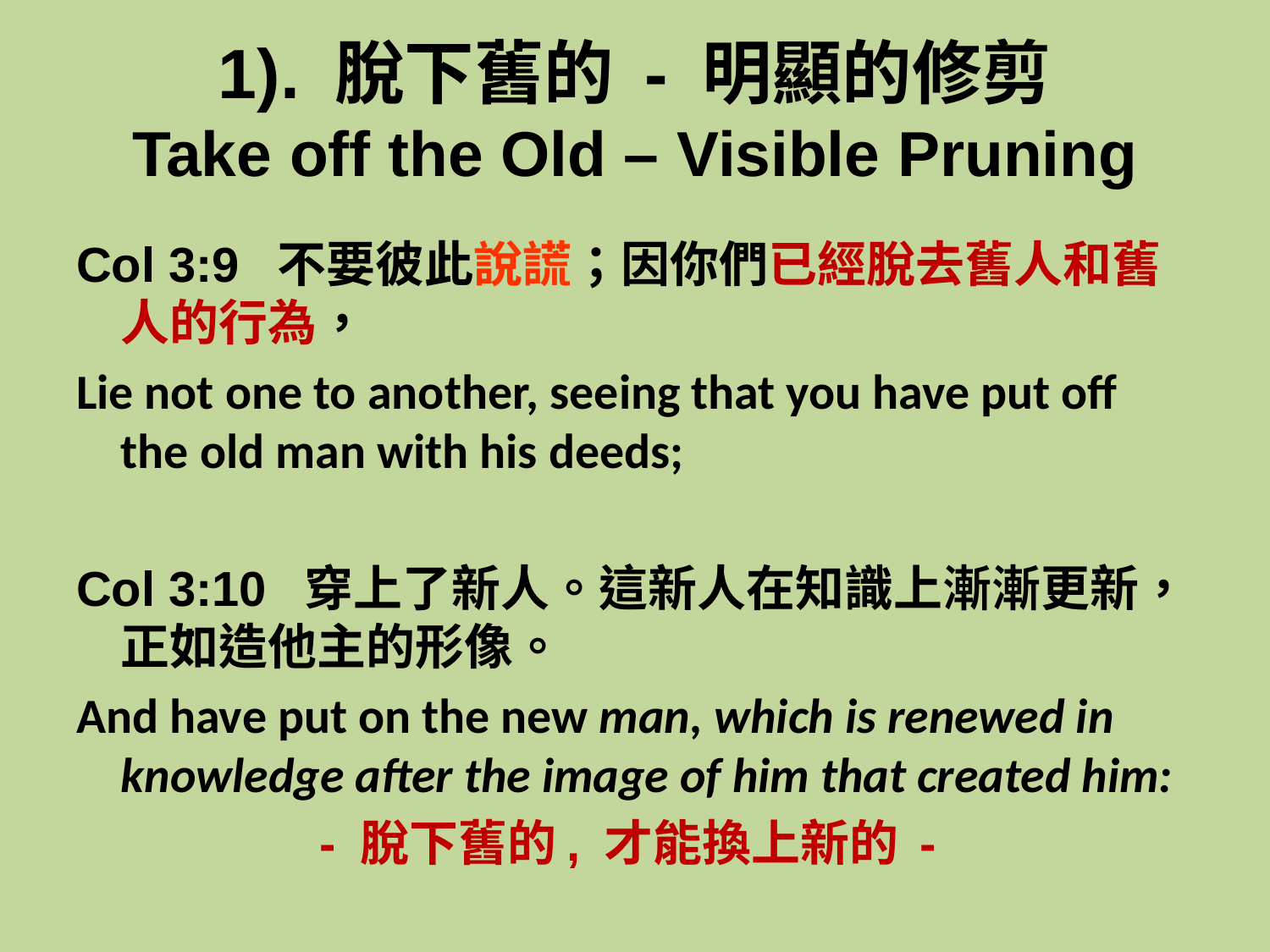

# 1). 脫下舊的 - 明顯的修剪 Take off the Old – Visible Pruning

Col 3:9  不要彼此說謊；因你們已經脫去舊人和舊人的行為，
Lie not one to another, seeing that you have put off the old man with his deeds;

Col 3:10  穿上了新人。這新人在知識上漸漸更新，正如造他主的形像。
And have put on the new man, which is renewed in knowledge after the image of him that created him:
                  - 脫下舊的, 才能換上新的 -